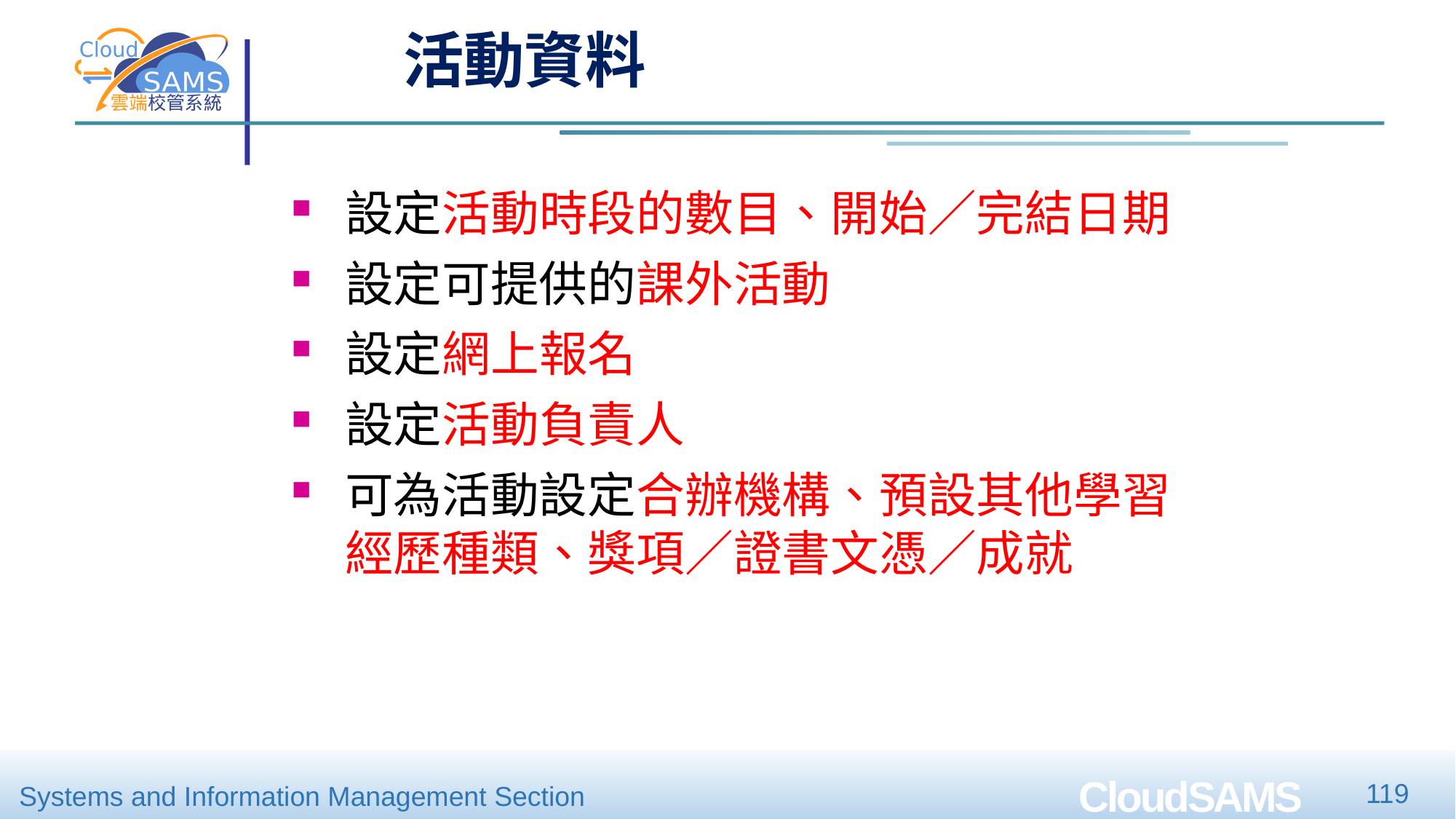

活動資料
設定活動時段的數目、開始／完結日期
設定可提供的課外活動
設定網上報名
設定活動負責人
可為活動設定合辦機構、預設其他學習經歷種類、獎項／證書文憑／成就

119